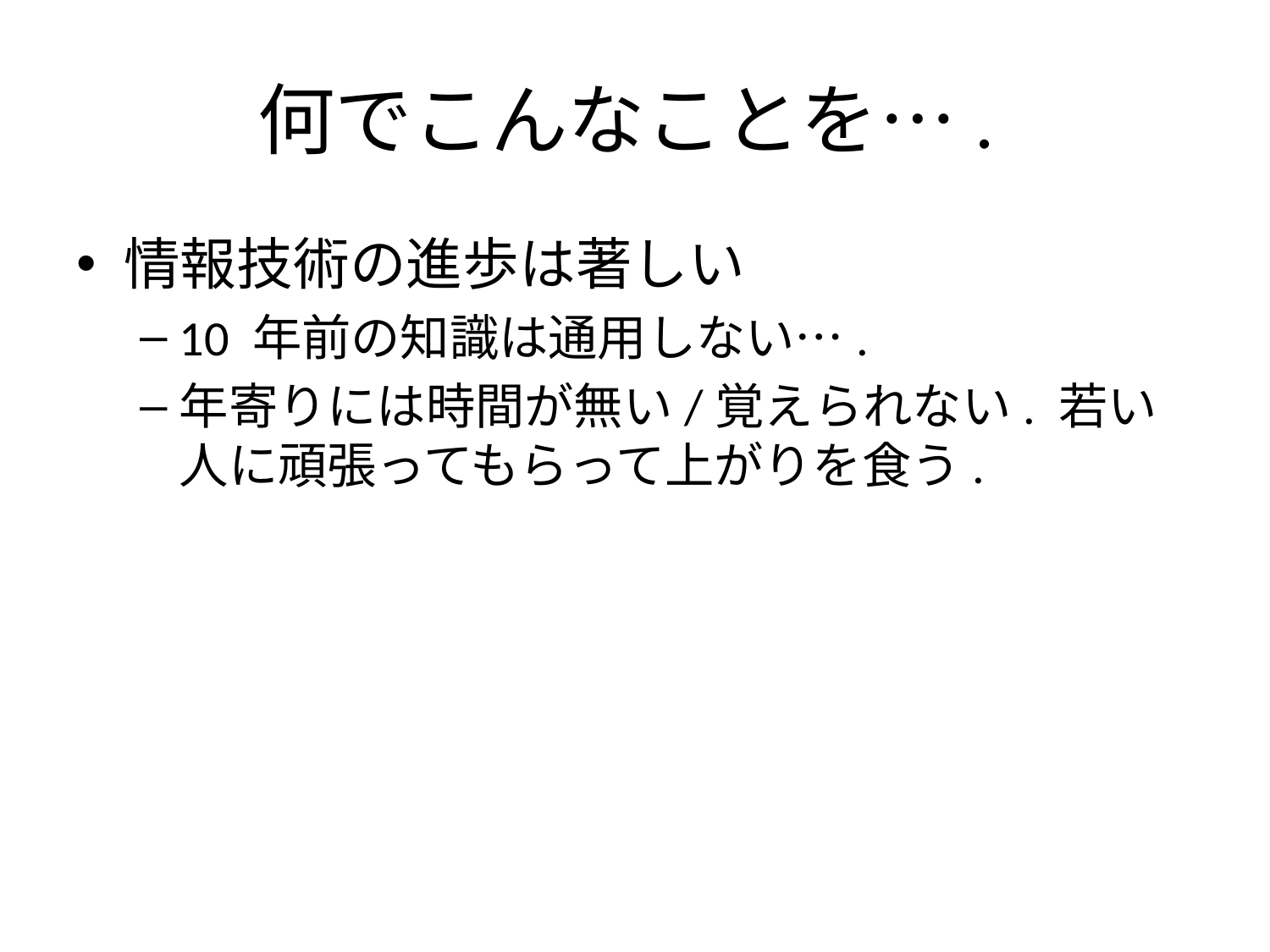

# 何でこんなことを….
情報技術の進歩は著しい
10 年前の知識は通用しない….
年寄りには時間が無い/覚えられない. 若い人に頑張ってもらって上がりを食う.